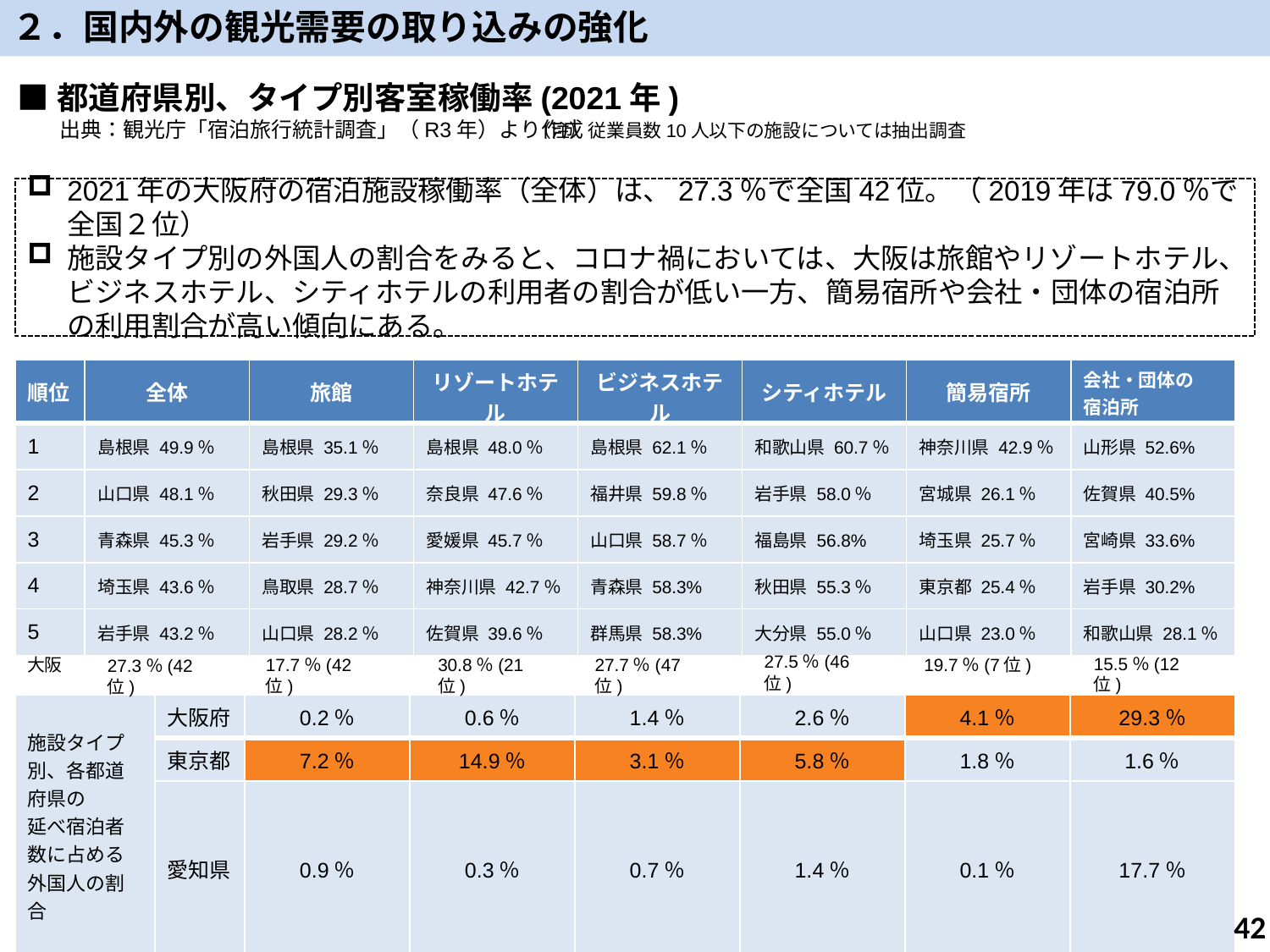

２．国内外の観光需要の取り込みの強化
■都道府県別、タイプ別客室稼働率(2021年)
　　出典：観光庁「宿泊旅行統計調査」（R3年）より作成
（注）従業員数10人以下の施設については抽出調査
2021年の大阪府の宿泊施設稼働率（全体）は、27.3％で全国42位。（2019年は79.0％で全国２位）
施設タイプ別の外国人の割合をみると、コロナ禍においては、大阪は旅館やリゾートホテル、ビジネスホテル、シティホテルの利用者の割合が低い一方、簡易宿所や会社・団体の宿泊所の利用割合が高い傾向にある。
| 順位 | 全体 | 旅館 | リゾートホテル | ビジネスホテル | シティホテル | 簡易宿所 | 会社・団体の 宿泊所 |
| --- | --- | --- | --- | --- | --- | --- | --- |
| 1 | 島根県 49.9％ | 島根県 35.1％ | 島根県 48.0％ | 島根県 62.1％ | 和歌山県 60.7％ | 神奈川県 42.9％ | 山形県 52.6% |
| 2 | 山口県 48.1％ | 秋田県 29.3％ | 奈良県 47.6％ | 福井県 59.8％ | 岩手県 58.0％ | 宮城県 26.1％ | 佐賀県 40.5% |
| 3 | 青森県 45.3％ | 岩手県 29.2％ | 愛媛県 45.7％ | 山口県 58.7％ | 福島県 56.8% | 埼玉県 25.7％ | 宮崎県 33.6% |
| 4 | 埼玉県 43.6％ | 鳥取県 28.7％ | 神奈川県 42.7％ | 青森県 58.3% | 秋田県 55.3％ | 東京都 25.4％ | 岩手県 30.2% |
| 5 | 岩手県 43.2％ | 山口県 28.2％ | 佐賀県 39.6％ | 群馬県 58.3% | 大分県 55.0％ | 山口県 23.0％ | 和歌山県 28.1％ |
27.5％(46位)
15.5％(12位)
19.7％(7位)
30.8％(21位)
大阪
17.7％(42位)
27.7％(47位)
27.3％(42位)
| 施設タイプ別、各都道府県の 延べ宿泊者数に占める 外国人の割合 | 大阪府 | 0.2％ | 0.6％ | 1.4％ | 2.6％ | 4.1％ | 29.3％ |
| --- | --- | --- | --- | --- | --- | --- | --- |
|  | 東京都 | 7.2％ | 14.9％ | 3.1％ | 5.8％ | 1.8％ | 1.6％ |
|  | 愛知県 | 0.9％ | 0.3％ | 0.7％ | 1.4％ | 0.1％ | 17.7％ |
※旅館：和式の構造及び設備を主とする施設を設け、宿泊料を受けて、人を宿泊させるもの
　ホテル：洋式の構造及び設備を主とする施設を設け、宿泊料を受けて、人を宿泊させるもの
　　①リゾートホテル：ホテルのうち、行楽地や保養地に建てられた、主に観光客を対象とするもの
　　②ビジネスホテル：ホテルのうち、主に出張ビジネスマンを対象とするもの
　　③シティホテル　：ホテルのうち、リゾートホテル、ビジネスホテル以外の都市部に立地するもの
42